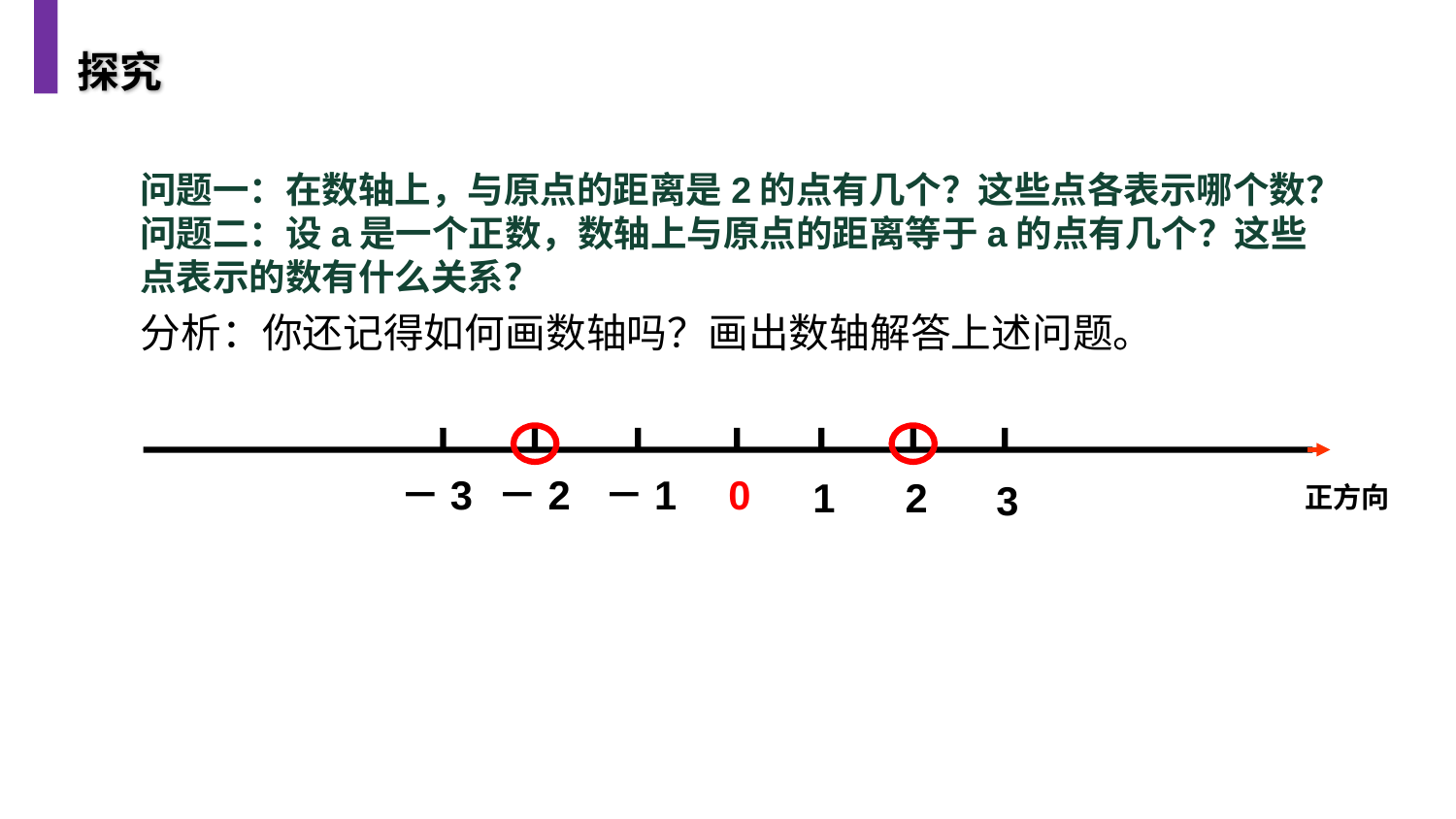

探究
问题一：在数轴上，与原点的距离是2的点有几个？这些点各表示哪个数？
问题二：设a是一个正数，数轴上与原点的距离等于a的点有几个？这些点表示的数有什么关系？
分析：你还记得如何画数轴吗？画出数轴解答上述问题。

－3
－2
－1
1
2
3

0

正方向